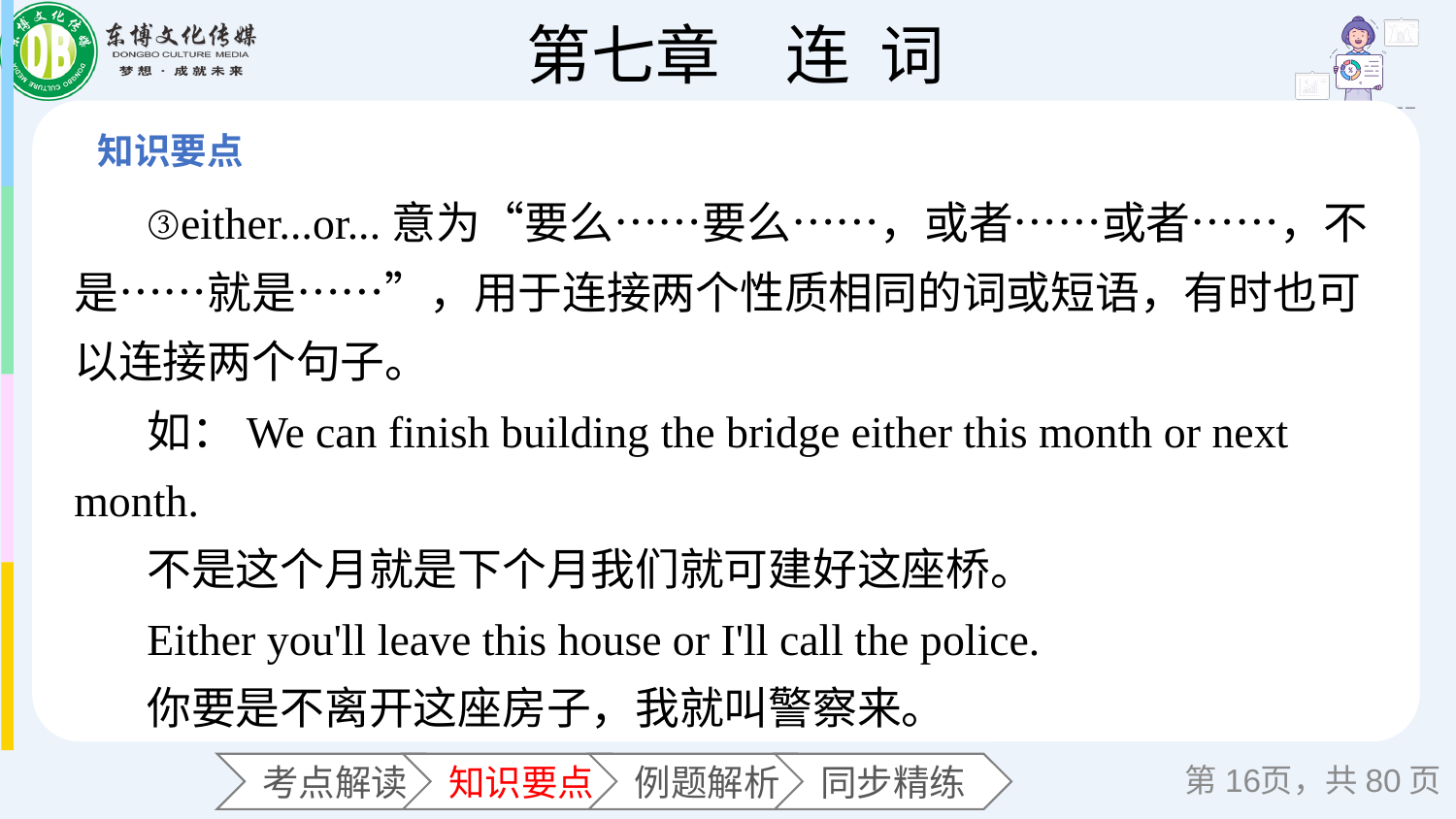

③either...or...意为“要么……要么……，或者……或者……，不是……就是……”，用于连接两个性质相同的词或短语，有时也可以连接两个句子。
如：We can finish building the bridge either this month or next month.
不是这个月就是下个月我们就可建好这座桥。
Either you'll leave this house or I'll call the police.
你要是不离开这座房子，我就叫警察来。
第16页，共80页